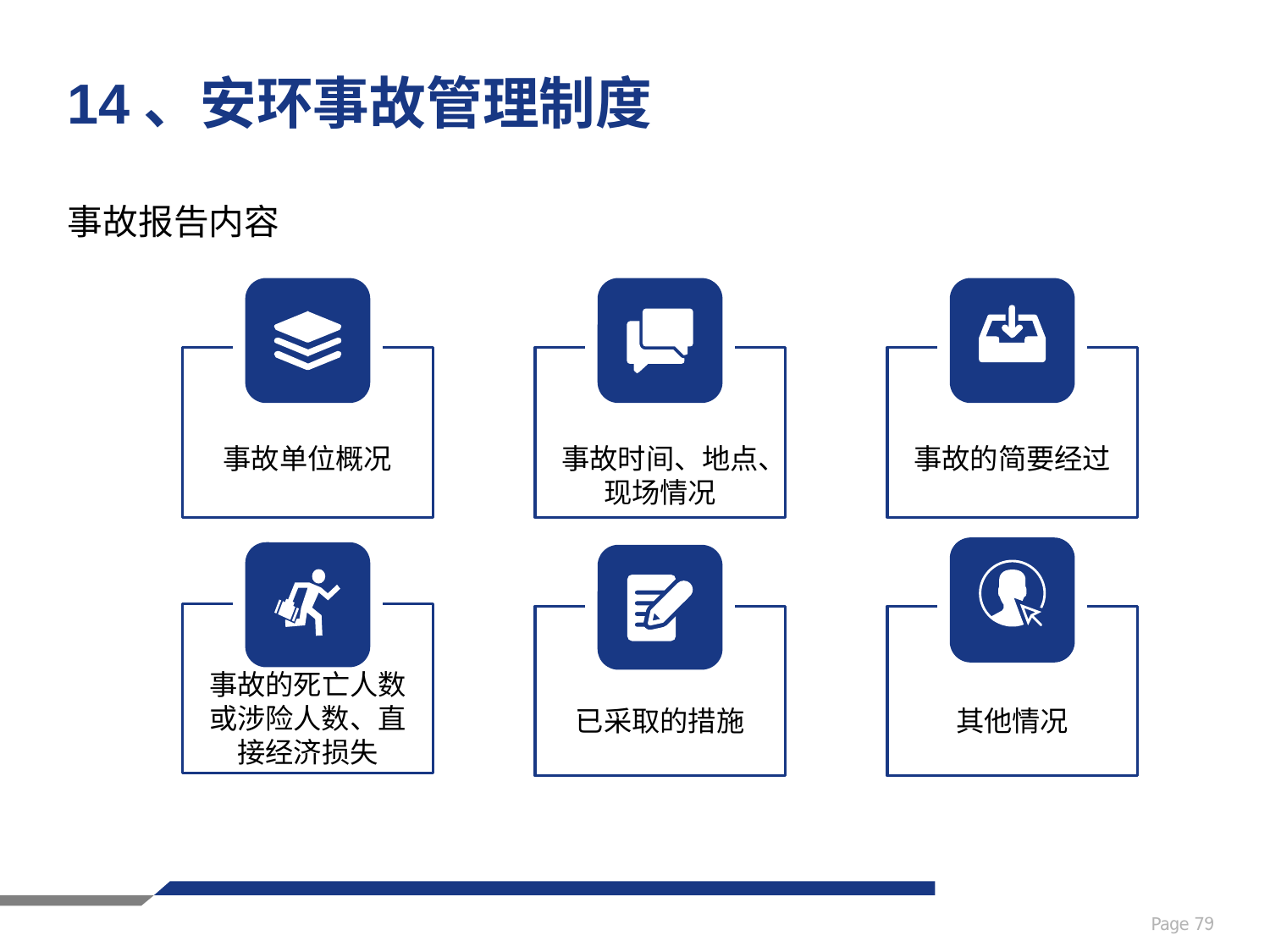

# 14、安环事故管理制度
事故报告内容

事故单位概况

事故时间、地点、现场情况

事故的简要经过

其他情况

事故的死亡人数或涉险人数、直接经济损失

已采取的措施
Page 79